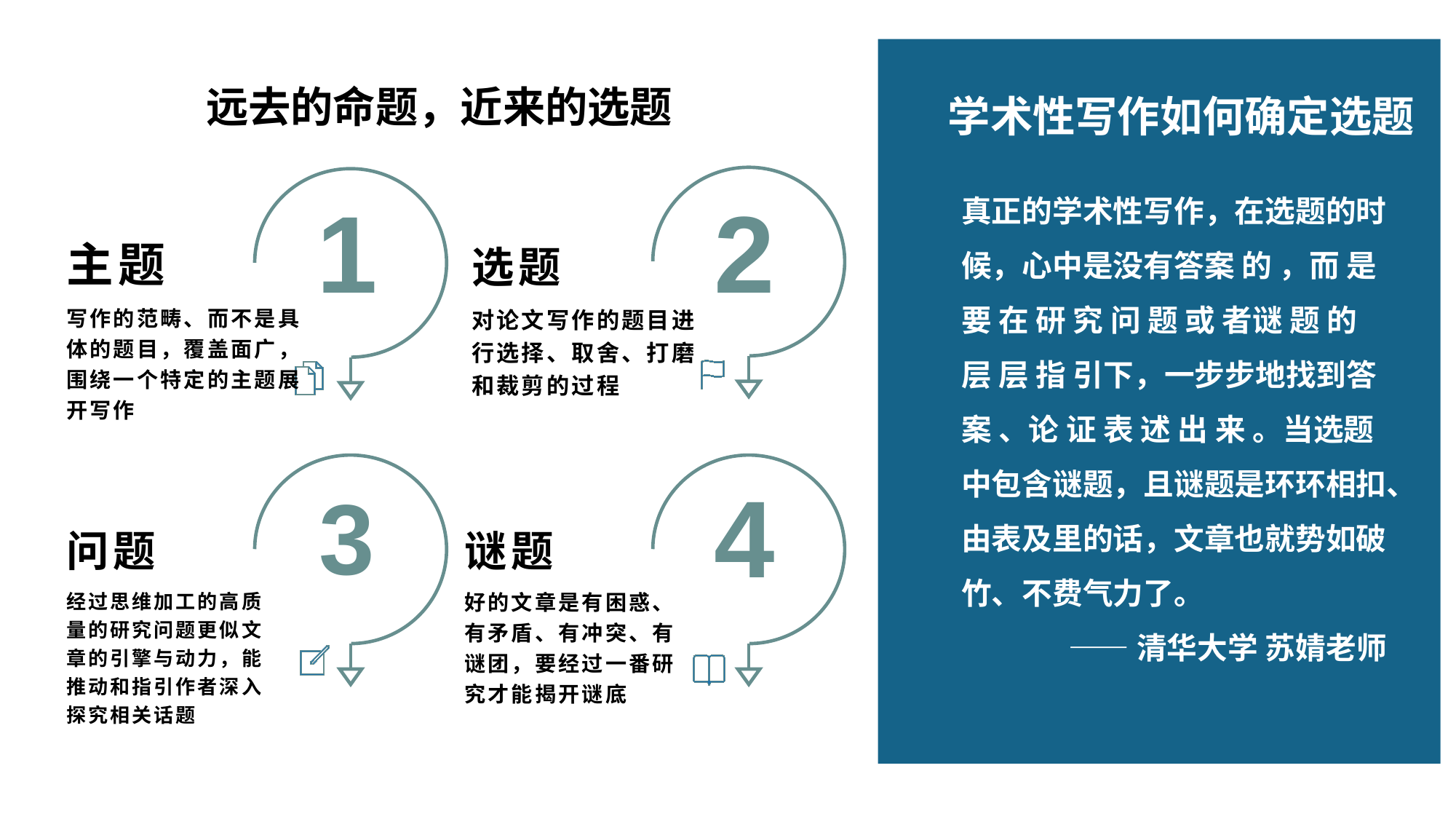

远去的命题，近来的选题
学术性写作如何确定选题

真正的学术性写作，在选题的时候，心中是没有答案 的 ，而 是要 在 研 究 问 题 或 者谜 题 的 层 层 指 引下，一步步地找到答案 、论 证 表 述 出 来 。当选题中包含谜题，且谜题是环环相扣、由表及里的话，文章也就势如破竹、不费气力了。
——清华大学 苏婧老师
1
2
点击此处添加标题
此处添加标题
主题
选题
写作的范畴、而不是具体的题目，覆盖面广，围绕一个特定的主题展开写作
对论文写作的题目进行选择、取舍、打磨和裁剪的过程

标题、正文等都可以通过点击进行修改，可以对字体、字号、颜色、行距进行修改。标题、正文等都可以通过点击进行修改，可以对字体、字号、颜色、行距进行修改。标题、正文等都可以通过点击进行修改，可以对字体、字号、颜色、行距进行修改。

3
4
问题
谜题
经过思维加工的高质量的研究问题更似文章的引擎与动力，能推动和指引作者深入
探究相关话题
好的文章是有困惑、有矛盾、有冲突、有谜团，要经过一番研究才能揭开谜底